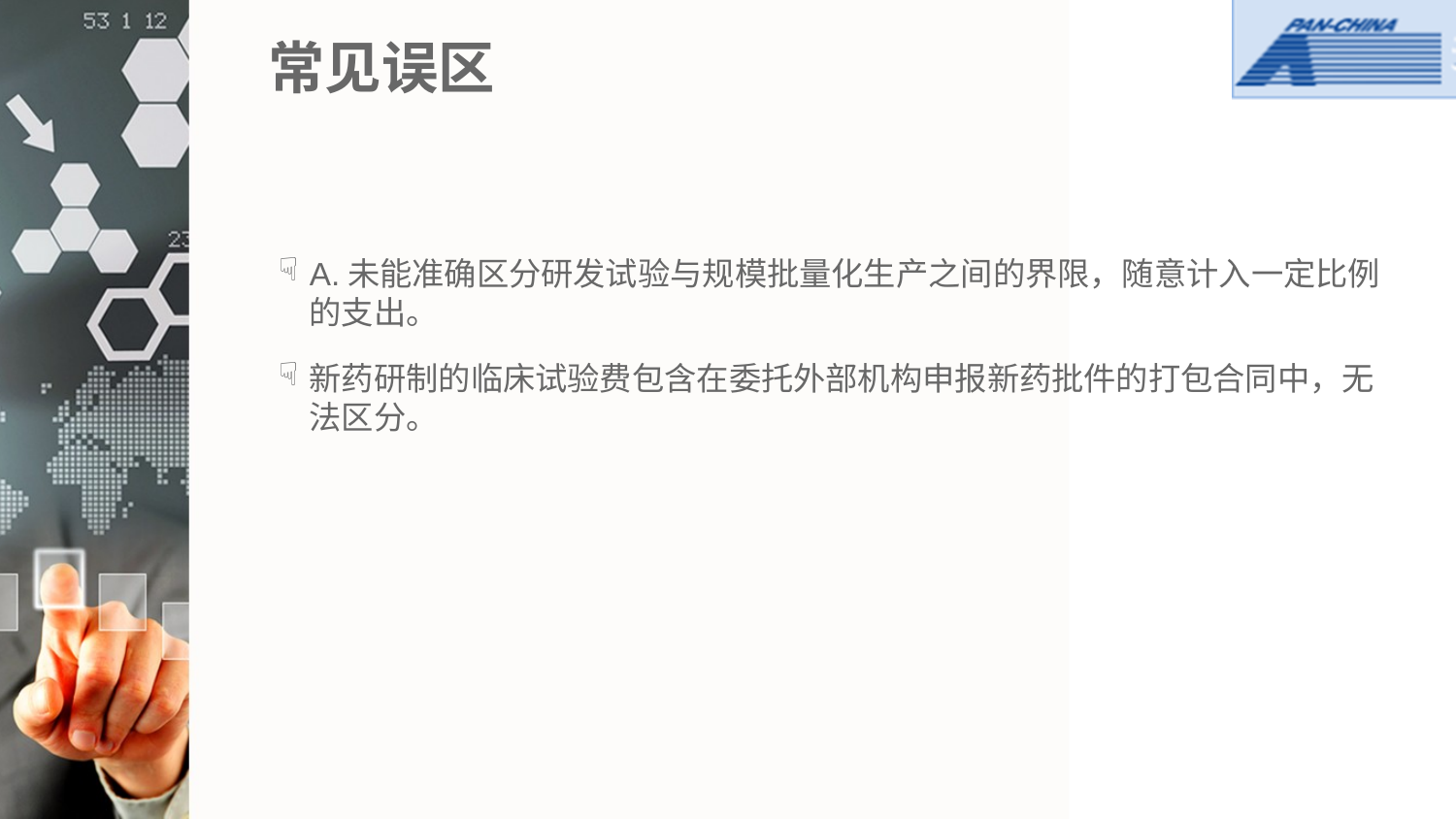

# 常见误区

A.未能准确区分研发试验与规模批量化生产之间的界限，随意计入一定比例的支出。
新药研制的临床试验费包含在委托外部机构申报新药批件的打包合同中，无法区分。